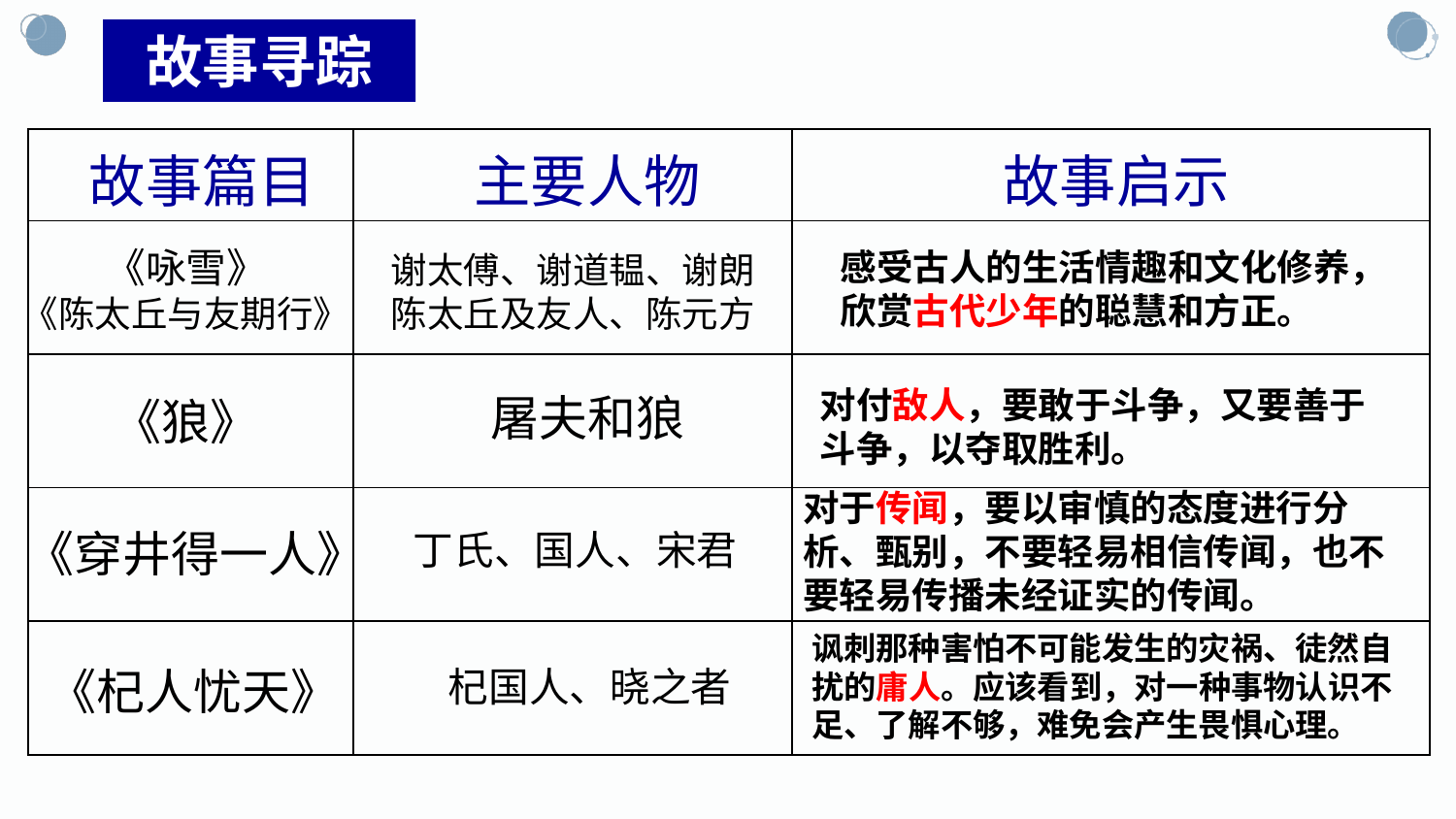

故事寻踪
|  |  |  |
| --- | --- | --- |
|  |  |  |
|  |  |  |
|  |  |  |
|  |  |  |
主要人物
故事启示
故事篇目
《咏雪》
《陈太丘与友期行》
感受古人的生活情趣和文化修养，欣赏古代少年的聪慧和方正。
谢太傅、谢道韫、谢朗
陈太丘及友人、陈元方
对付敌人，要敢于斗争，又要善于斗争，以夺取胜利。
屠夫和狼
《狼》
对于传闻，要以审慎的态度进行分析、甄别，不要轻易相信传闻，也不要轻易传播未经证实的传闻。
《穿井得一人》
丁氏、国人、宋君
讽刺那种害怕不可能发生的灾祸、徒然自扰的庸人。应该看到，对一种事物认识不足、了解不够，难免会产生畏惧心理。
《杞人忧天》
杞国人、晓之者